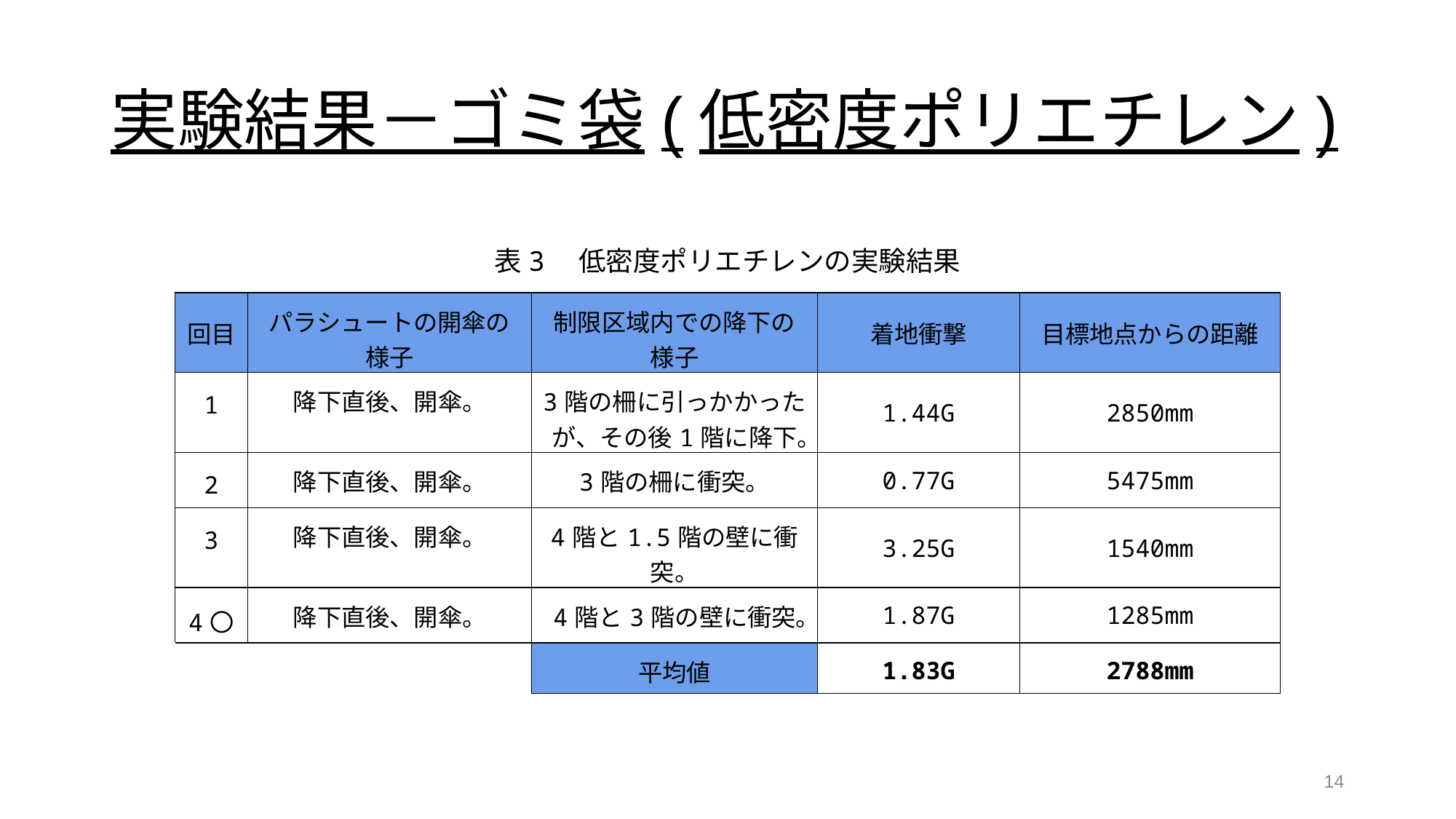

# 実験結果－ゴミ袋(低密度ポリエチレン)
表3　低密度ポリエチレンの実験結果
| 回目 | パラシュートの開傘の様子 | 制限区域内での降下の様子 | 着地衝撃 | 目標地点からの距離 |
| --- | --- | --- | --- | --- |
| 1 | 降下直後、開傘。 | 3階の柵に引っかかったが、その後1階に降下。 | 1.44G | 2850mm |
| 2 | 降下直後、開傘。 | 3階の柵に衝突。 | 0.77G | 5475mm |
| 3 | 降下直後、開傘。 | 4階と1.5階の壁に衝突。 | 3.25G | 1540mm |
| 4〇 | 降下直後、開傘。 | 4階と3階の壁に衝突。 | 1.87G | 1285mm |
|  |  | 平均値 | 1.83G | 2788mm |
14